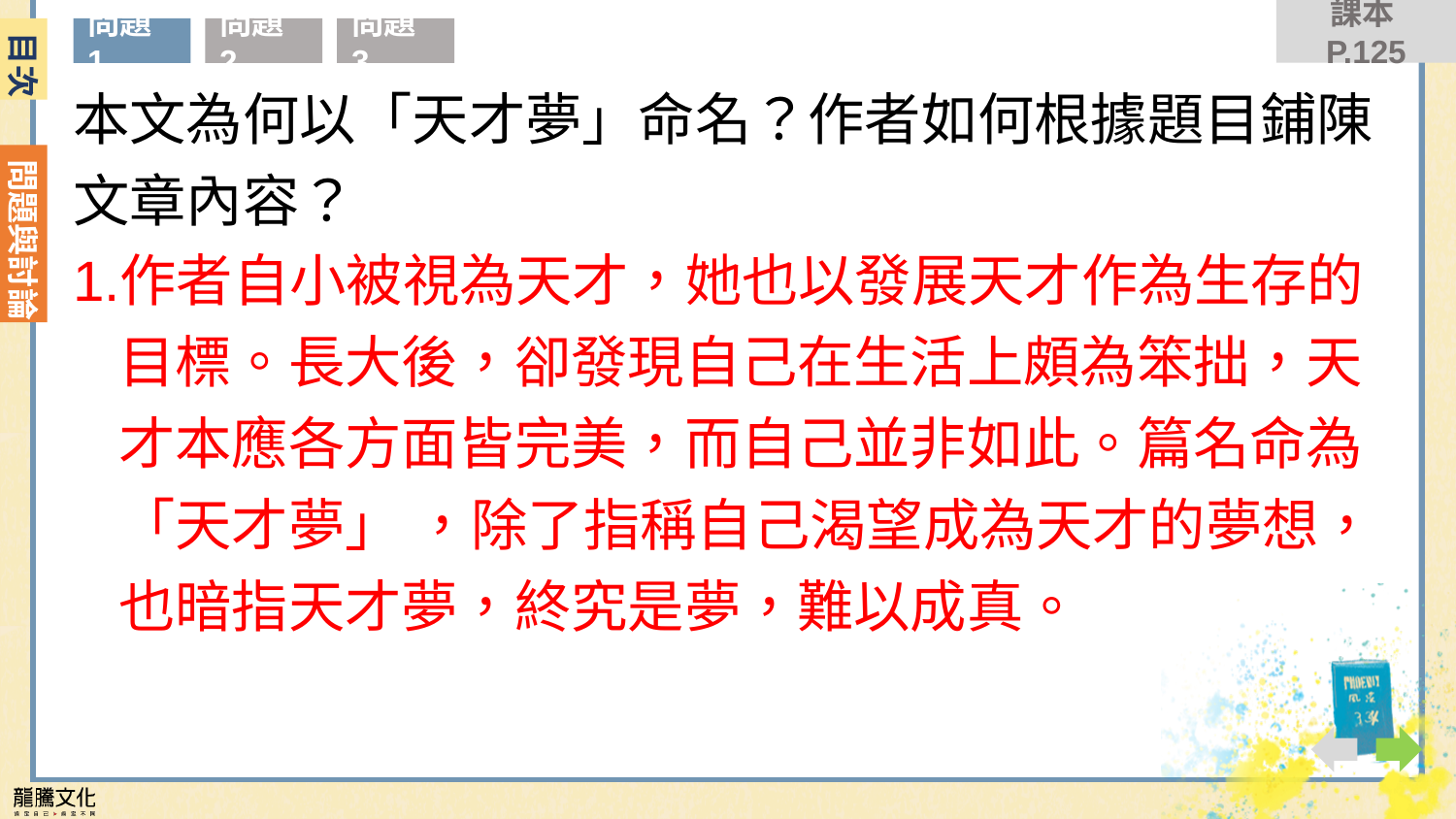

課本P.125
目次
問題1
問題2
問題3
本文為何以「天才夢」命名？作者如何根據題目鋪陳文章內容？
作者自小被視為天才，她也以發展天才作為生存的目標。長大後，卻發現自己在生活上頗為笨拙，天才本應各方面皆完美，而自己並非如此。篇名命為「天才夢」 ，除了指稱自己渴望成為天才的夢想，也暗指天才夢，終究是夢，難以成真。